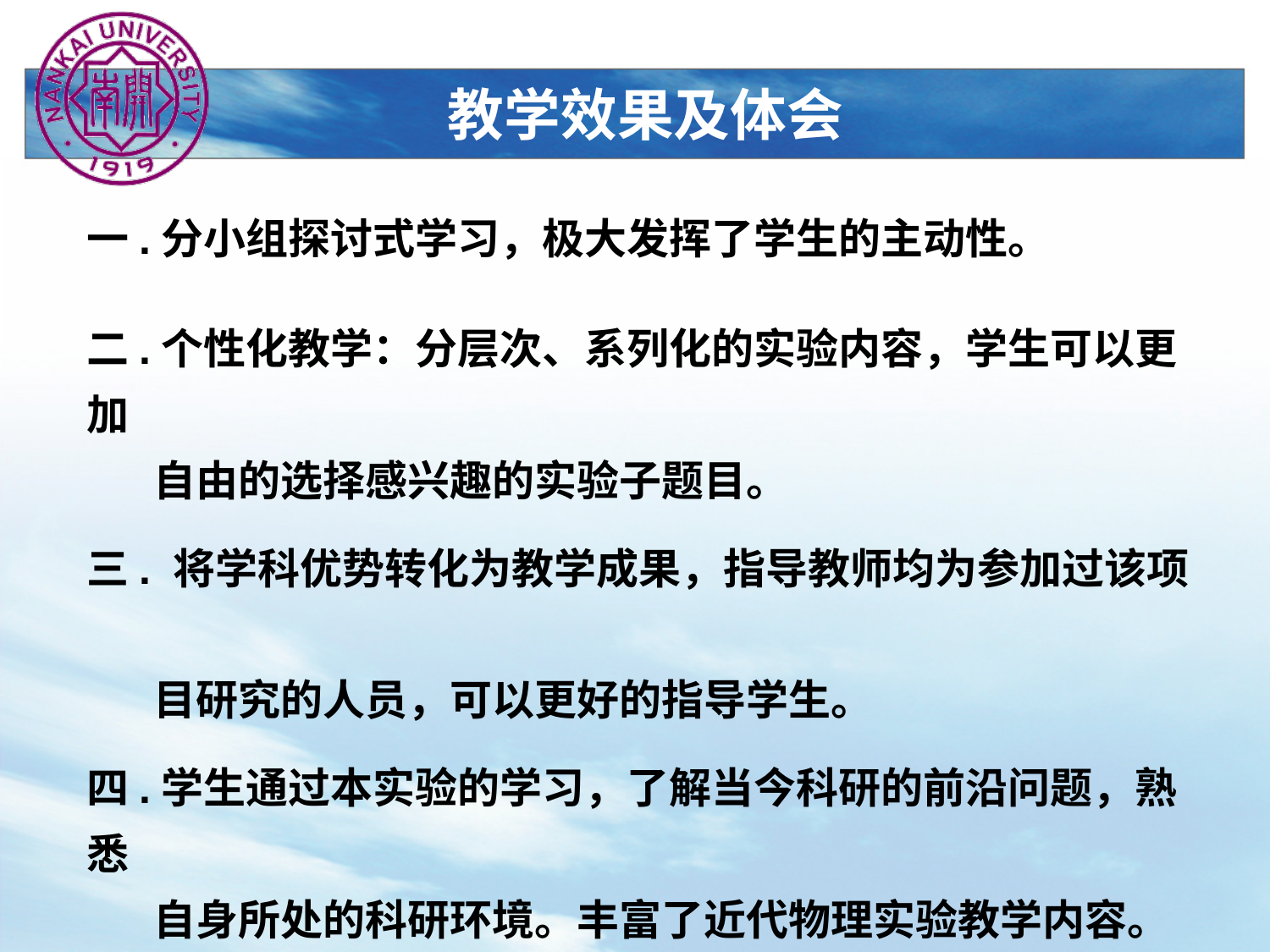

教学效果及体会
一.分小组探讨式学习，极大发挥了学生的主动性。

二.个性化教学：分层次、系列化的实验内容，学生可以更加
      自由的选择感兴趣的实验子题目。

三. 将学科优势转化为教学成果，指导教师均为参加过该项
      目研究的人员，可以更好的指导学生。

四.学生通过本实验的学习，了解当今科研的前沿问题，熟悉
      自身所处的科研环境。丰富了近代物理实验教学内容。

五.完善的考核机制：实验调研、实施、总结全程追踪考核，
     保证了实验效果 。